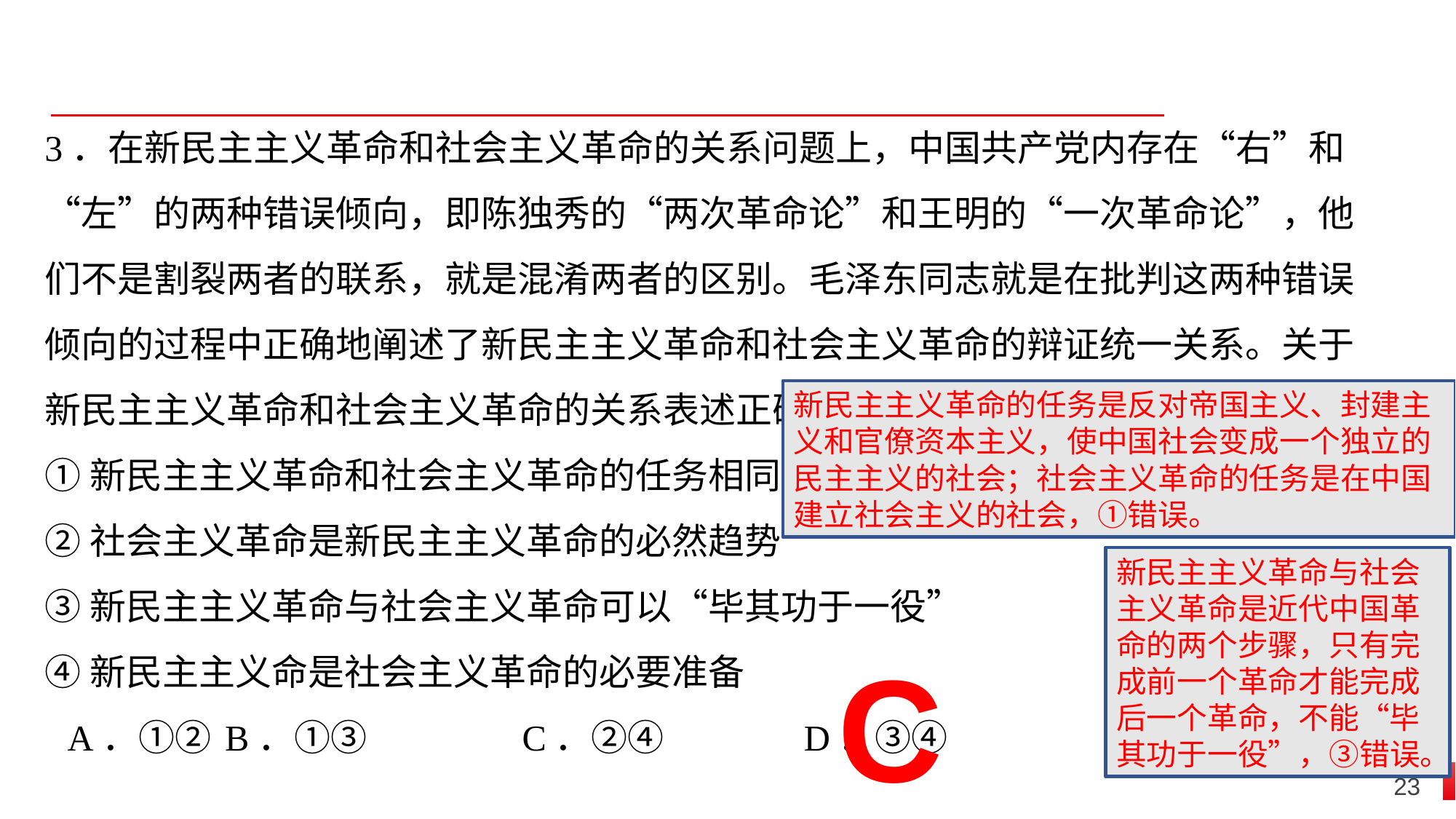

3．在新民主主义革命和社会主义革命的关系问题上，中国共产党内存在“右”和“左”的两种错误倾向，即陈独秀的“两次革命论”和王明的“一次革命论”，他们不是割裂两者的联系，就是混淆两者的区别。毛泽东同志就是在批判这两种错误倾向的过程中正确地阐述了新民主主义革命和社会主义革命的辩证统一关系。关于新民主主义革命和社会主义革命的关系表述正确的是
①新民主主义革命和社会主义革命的任务相同
②社会主义革命是新民主主义革命的必然趋势
③新民主主义革命与社会主义革命可以“毕其功于一役”
④新民主主义命是社会主义革命的必要准备
A．①②	B．①③	                C．②④                D．③④
新民主主义革命的任务是反对帝国主义、封建主义和官僚资本主义，使中国社会变成一个独立的民主主义的社会；社会主义革命的任务是在中国建立社会主义的社会，①错误。
新民主主义革命与社会主义革命是近代中国革命的两个步骤，只有完成前一个革命才能完成后一个革命，不能“毕其功于一役”，③错误。
C